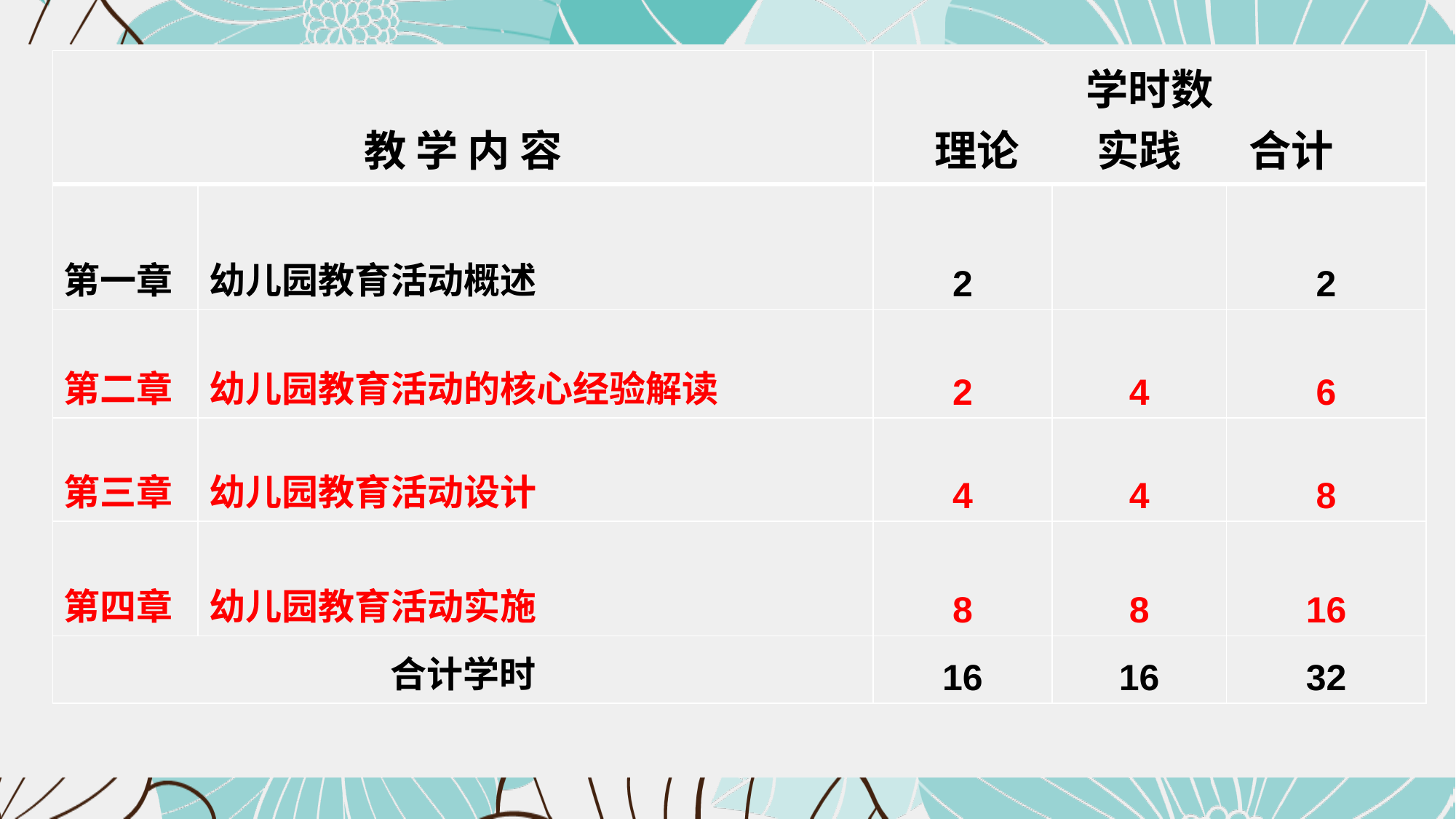

#
| 教 学 内 容 |  | 学时数 理论 实践 合计 |  |  |
| --- | --- | --- | --- | --- |
| 第一章 | 幼儿园教育活动概述 | 2 |  | 2 |
| 第二章 | 幼儿园教育活动的核心经验解读 | 2 | 4 | 6 |
| 第三章 | 幼儿园教育活动设计 | 4 | 4 | 8 |
| 第四章 | 幼儿园教育活动实施 | 8 | 8 | 16 |
| 合计学时 |  | 16 | 16 | 32 |